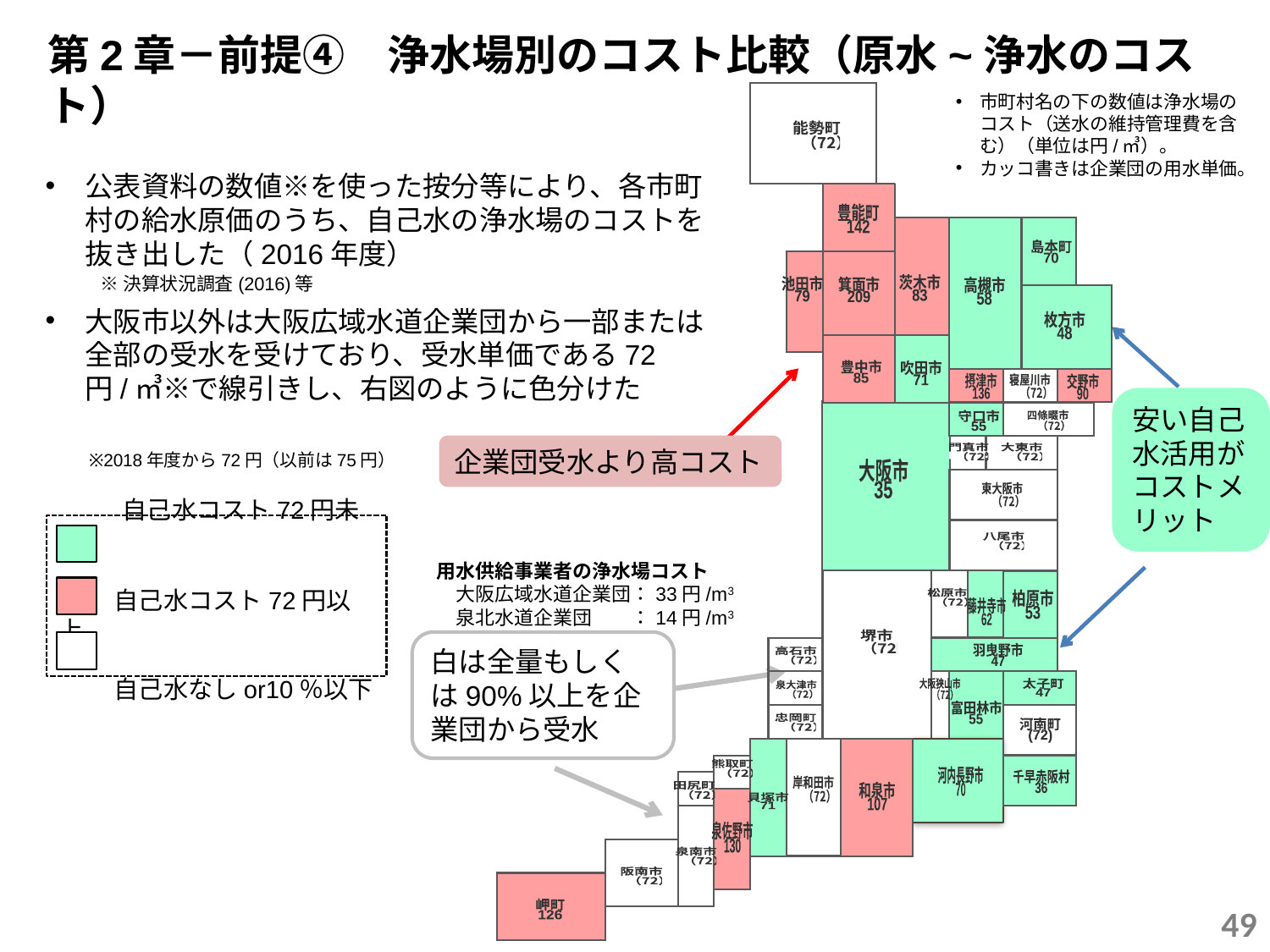

第2章－前提④　浄水場別のコスト比較（原水~浄水のコスト）

豊能町
142

島本町
70

茨木市
83
池田市
79
箕面市
209
高槻市
58

枚方市
48

豊中市
85
吹田市
71

摂津市
136
交野市
90
寝屋川市
（72）

守口市
55
四條畷市
（72）

門真市
（72）
大東市
（72）
門真市
大阪市
35

東大阪市
（72）

八尾市
（72）
八尾市

松原市
（72）
柏原市
53
藤井寺市
62
堺市
（72）

羽曳野市
47
高石市
（72）

大阪狭山市
（72）
太子町
47
泉大津市
（72）
富田林市
55

忠岡町
（72）
忠岡町
河南町
(72)

熊取町
（72）
河内長野市
70
千早赤阪村
36

岸和田市
（72）
田尻町
（72）
和泉市
107

貝塚市
71

泉佐野市
130

泉南市
（72）
阪南市
（72）

岬町
126
市町村名の下の数値は浄水場のコスト（送水の維持管理費を含む）（単位は円/㎥）。
カッコ書きは企業団の用水単価。
能勢町
（72）
公表資料の数値※を使った按分等により、各市町村の給水原価のうち、自己水の浄水場のコストを抜き出した（2016年度）
大阪市以外は大阪広域水道企業団から一部または全部の受水を受けており、受水単価である72円/㎥※で線引きし、右図のように色分けた
※決算状況調査(2016)等
安い自己水活用がコストメリット

企業団受水より高コスト
※2018年度から72円（以前は75円）
　　自己水コスト72円未満

　　 自己水コスト72円以上

　　 自己水なしor10％以下

　用水供給事業者の浄水場コスト
　　大阪広域水道企業団：33円/m3
　　泉北水道企業団　　：14円/m3

白は全量もしくは90%以上を企業団から受水

49